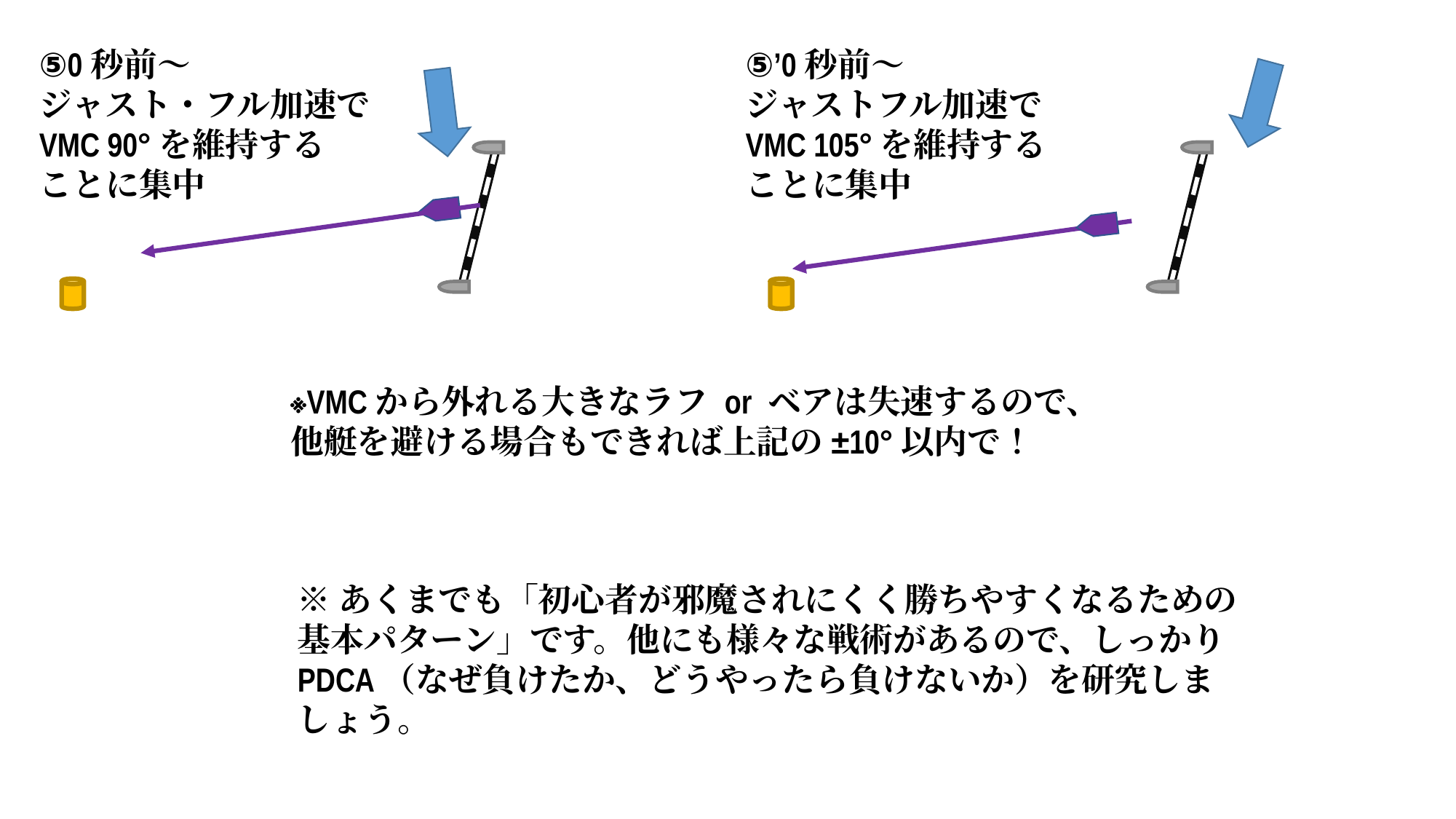

⑤0秒前～
ジャスト・フル加速で
VMC 90°を維持する
ことに集中
⑤’0秒前～
ジャストフル加速で
VMC 105°を維持する
ことに集中

※VMCから外れる大きなラフ or ベアは失速するので、
他艇を避ける場合もできれば上記の±10°以内で！
※あくまでも「初心者が邪魔されにくく勝ちやすくなるための基本パターン」です。他にも様々な戦術があるので、しっかりPDCA（なぜ負けたか、どうやったら負けないか）を研究しましょう。